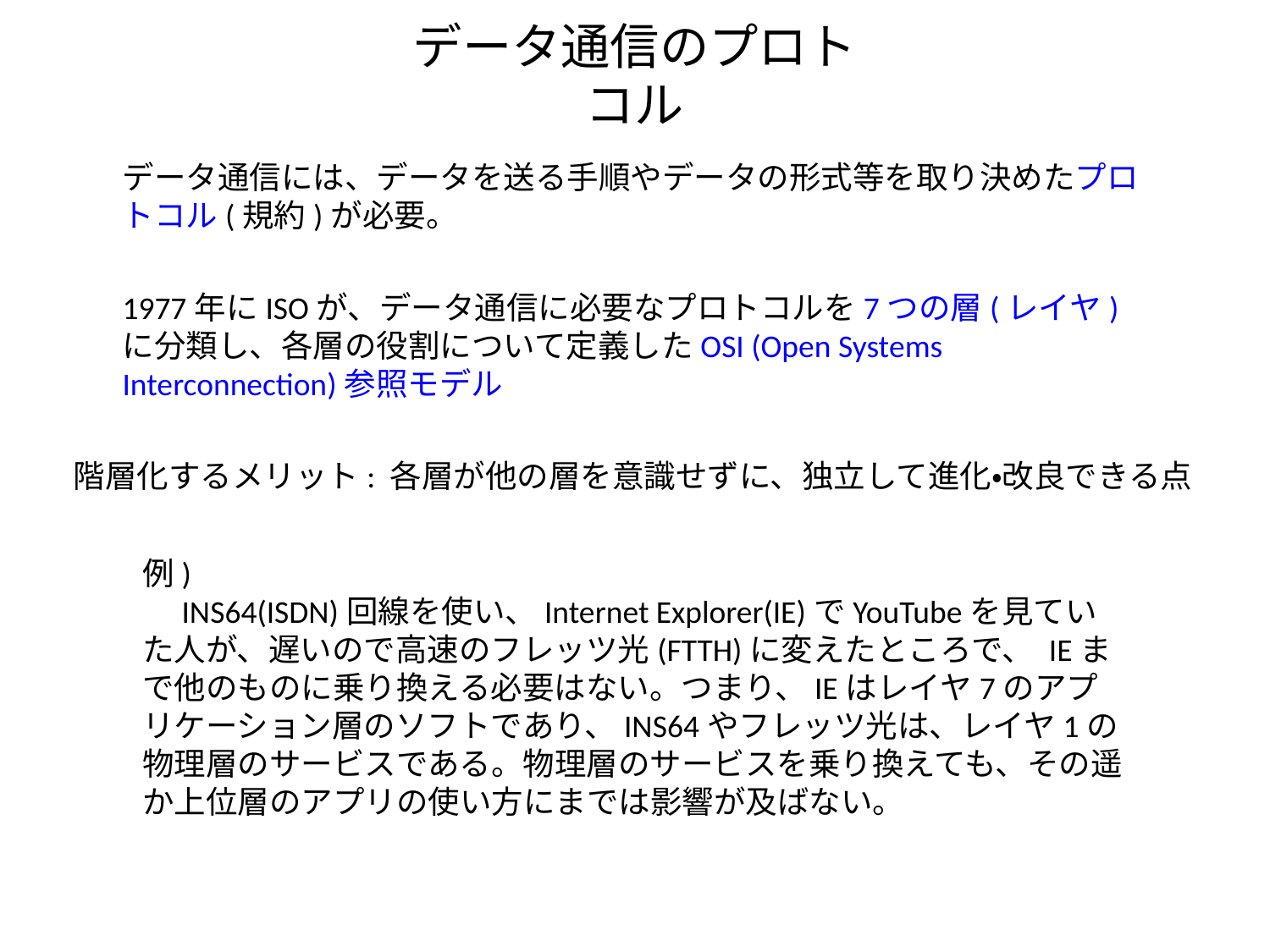

# データ通信のプロトコル
データ通信には、データを送る手順やデータの形式等を取り決めたプロトコル(規約)が必要。
1977年にISOが、データ通信に必要なプロトコルを7つの層(レイヤ)に分類し、各層の役割について定義したOSI (Open Systems Interconnection)参照モデル
階層化するメリット: 各層が他の層を意識せずに、独立して進化・改良できる点
例)
　INS64(ISDN)回線を使い、Internet Explorer(IE)でYouTubeを見ていた人が、遅いので高速のフレッツ光(FTTH)に変えたところで、 IEまで他のものに乗り換える必要はない。つまり、IEはレイヤ7のアプリケーション層のソフトであり、INS64やフレッツ光は、レイヤ1の物理層のサービスである。物理層のサービスを乗り換えても、その遥か上位層のアプリの使い方にまでは影響が及ばない。